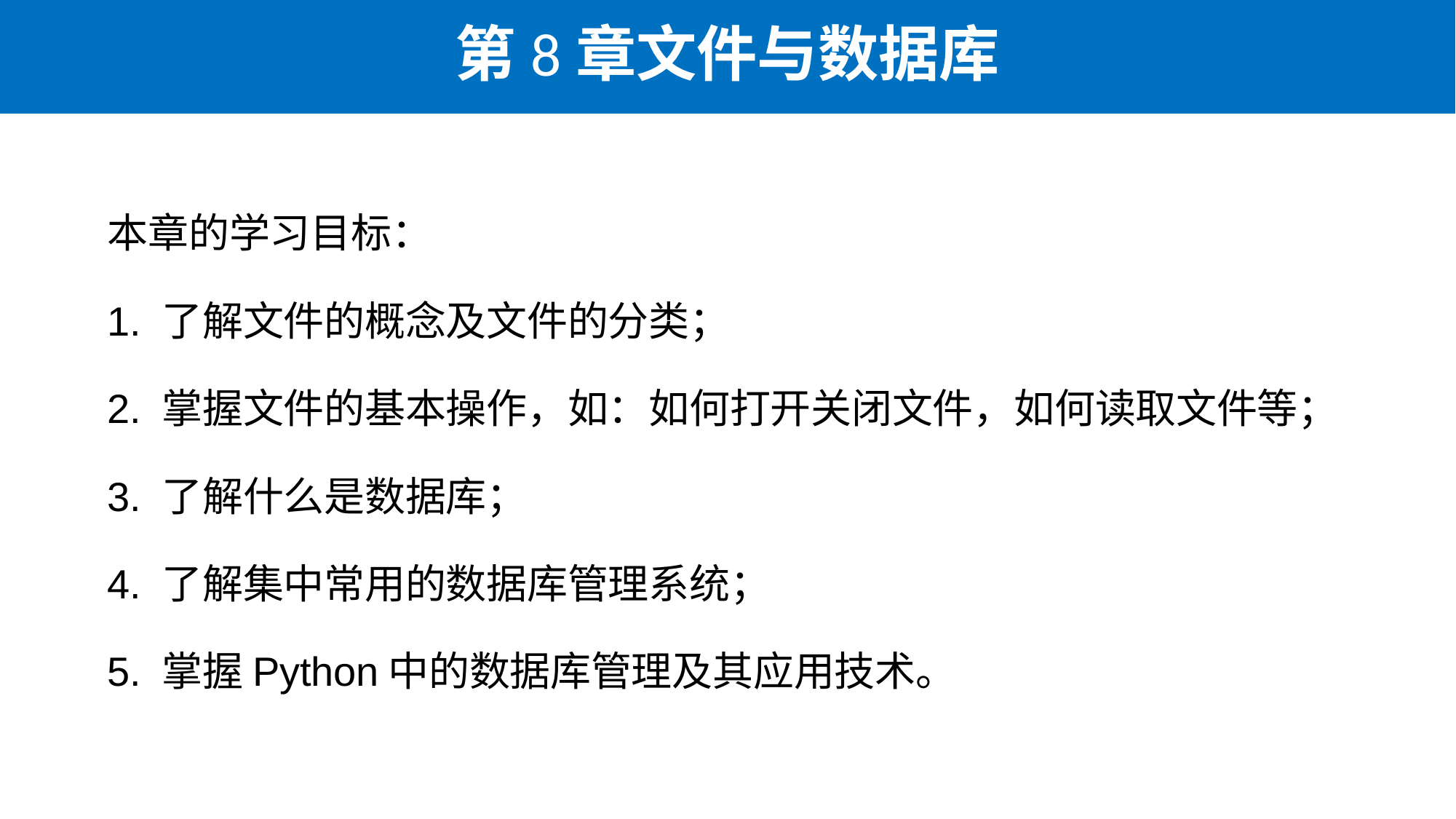

# 第8章文件与数据库
本章的学习目标：
1. 了解文件的概念及文件的分类；
2. 掌握文件的基本操作，如：如何打开关闭文件，如何读取文件等；
3. 了解什么是数据库；
4. 了解集中常用的数据库管理系统；
5. 掌握Python中的数据库管理及其应用技术。